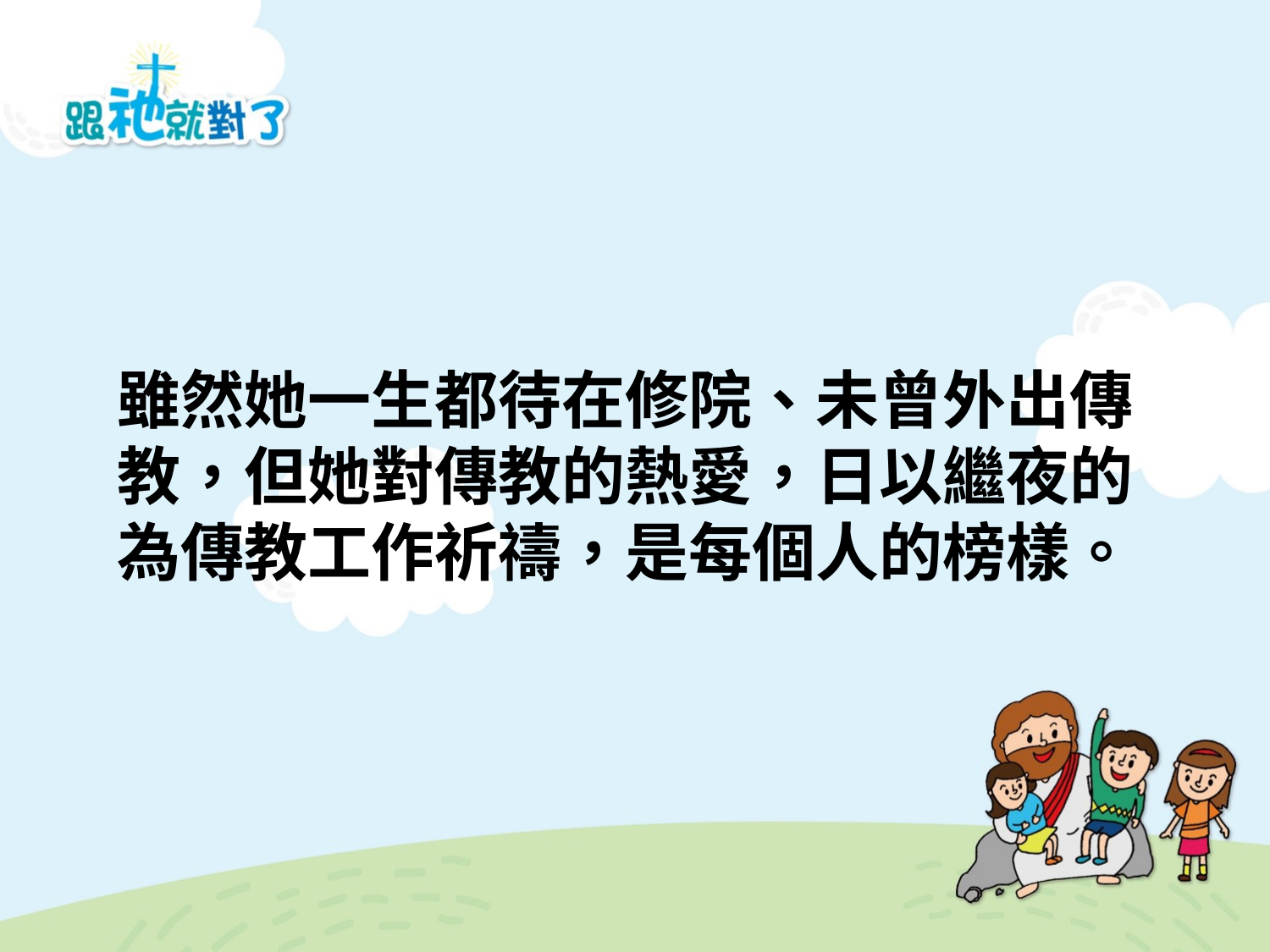

雖然她一生都待在修院、未曾外出傳教，但她對傳教的熱愛，日以繼夜的為傳教工作祈禱，是每個人的榜樣。